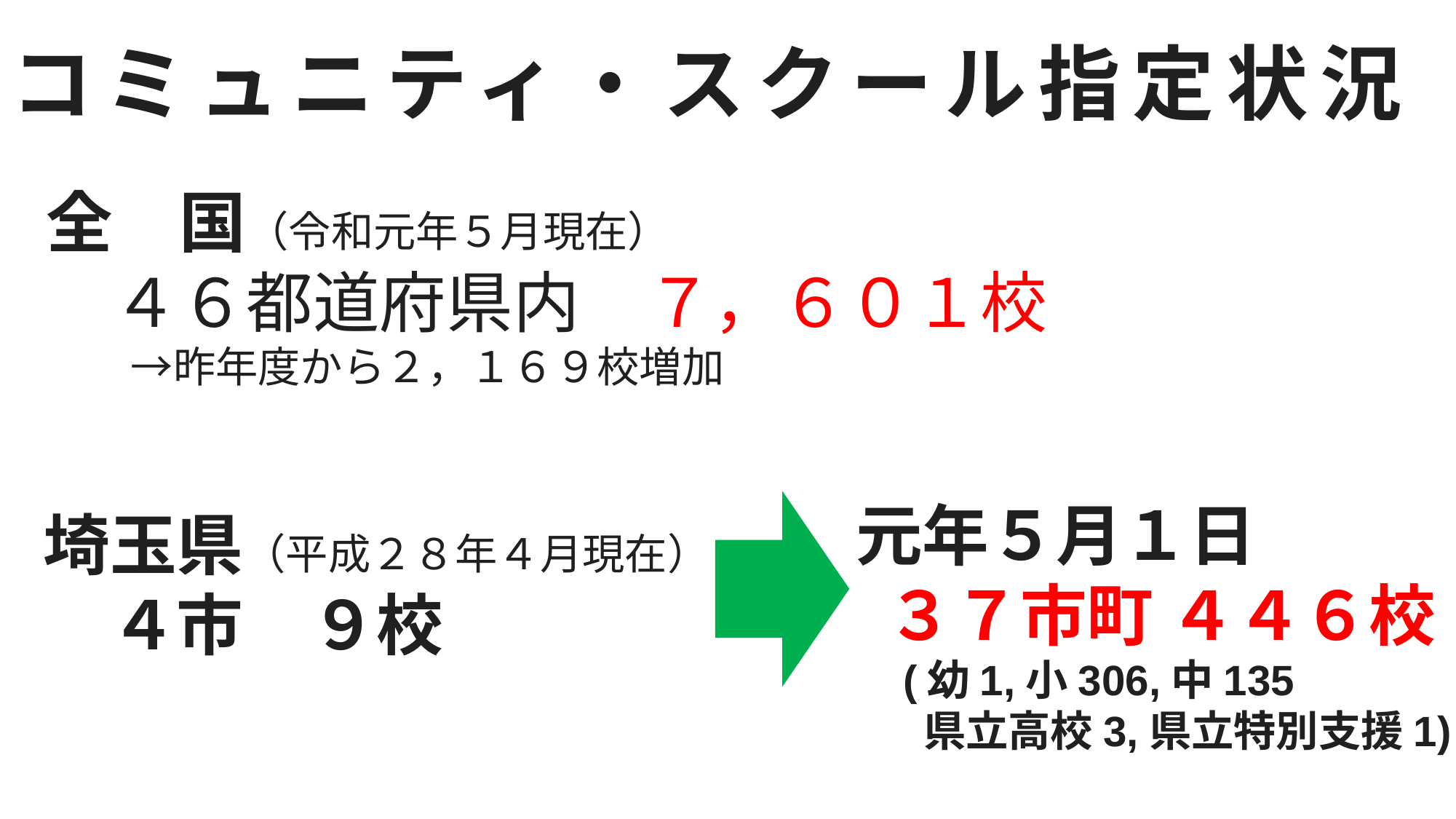

コミュニティ・スクール指定状況
全　国（令和元年５月現在）
　４６都道府県内　７，６０１校
　　→昨年度から２，１６９校増加
元年５月１日
 ３７市町 ４４６校
    (幼1,小306,中135
      県立高校3,県立特別支援1)
埼玉県（平成２８年４月現在）
　４市　９校